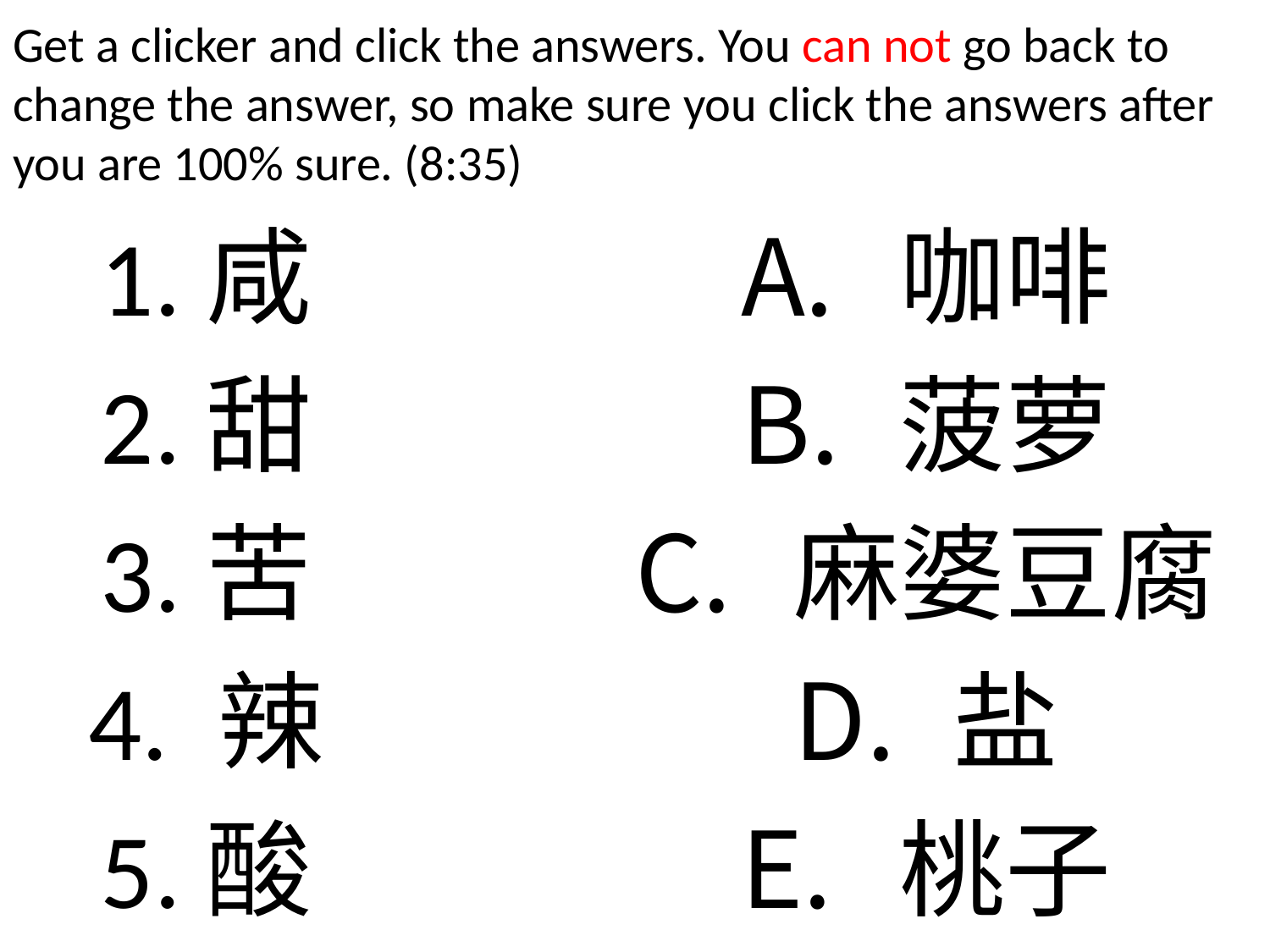

# Get a clicker and click the answers. You can not go back to change the answer, so make sure you click the answers after you are 100% sure. (8:35)
咖啡
菠萝
麻婆豆腐
盐
桃子

1.咸
2.甜
3.苦
4. 辣
5.酸